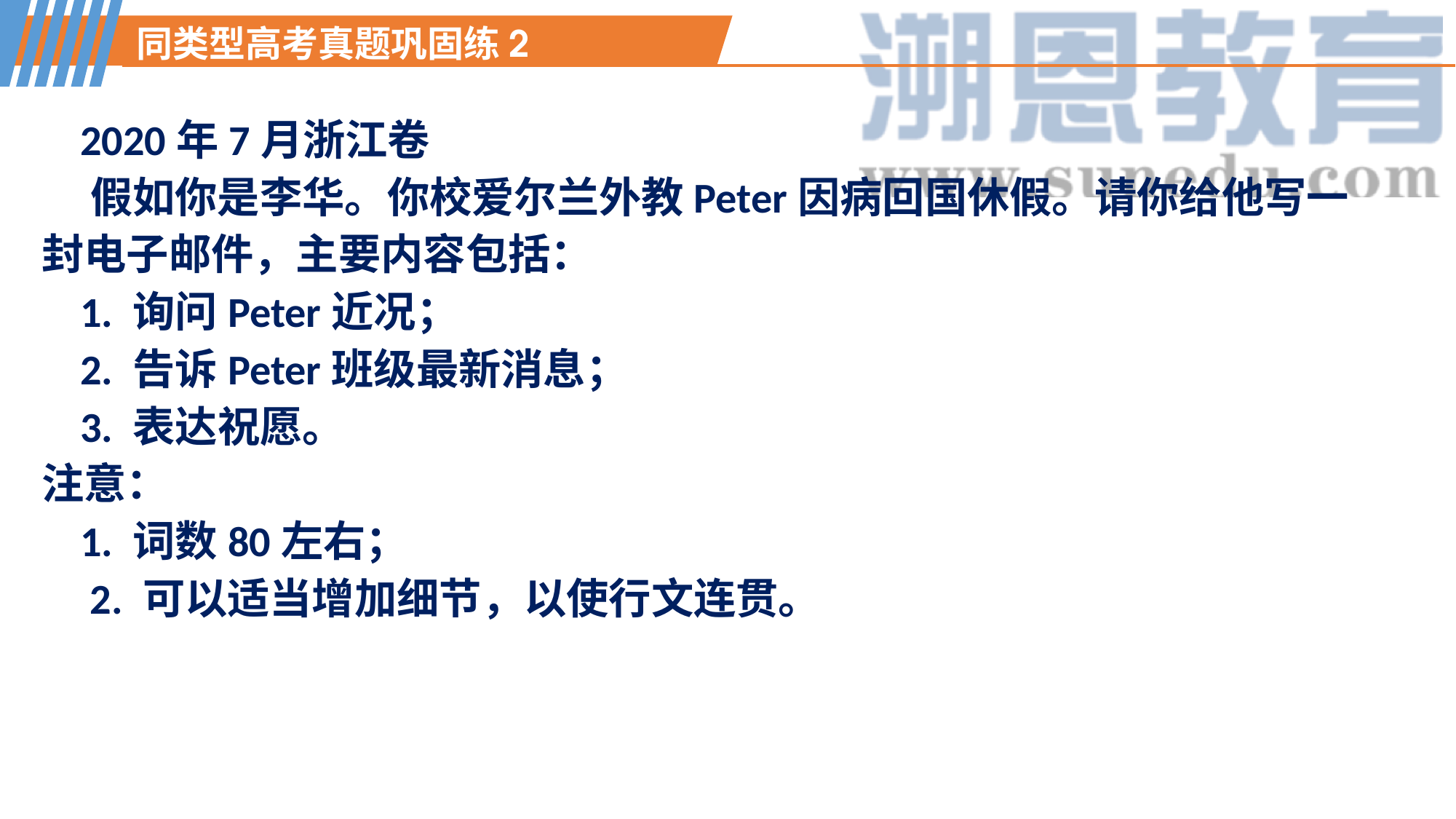

同类型高考真题巩固练2
    2020年7月浙江卷
    假如你是李华。你校爱尔兰外教Peter因病回国休假。请你给他写一封电子邮件，主要内容包括：
    1. 询问Peter近况；
    2. 告诉Peter班级最新消息；
    3. 表达祝愿。
注意：
    1. 词数80左右；
     2. 可以适当增加细节，以使行文连贯。